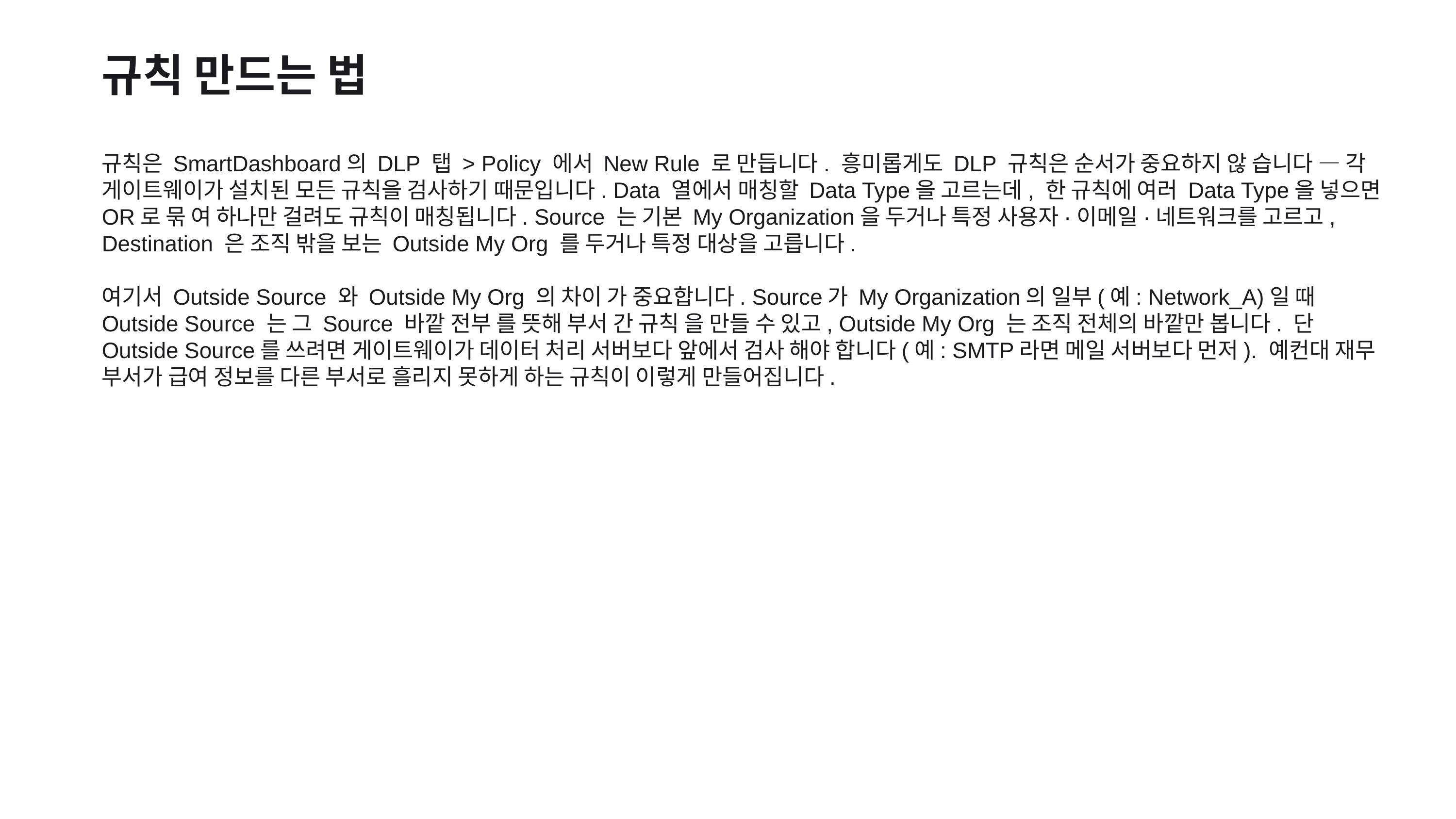

규칙 만드는 법
규칙은 SmartDashboard의 DLP 탭 > Policy 에서 New Rule 로 만듭니다. 흥미롭게도 DLP 규칙은 순서가 중요하지 않 습니다 — 각 게이트웨이가 설치된 모든 규칙을 검사하기 때문입니다. Data 열에서 매칭할 Data Type을 고르는데, 한 규칙에 여러 Data Type을 넣으면 OR로 묶 여 하나만 걸려도 규칙이 매칭됩니다. Source 는 기본 My Organization을 두거나 특정 사용자·이메일·네트워크를 고르고, Destination 은 조직 밖을 보는 Outside My Org 를 두거나 특정 대상을 고릅니다.

여기서 Outside Source 와 Outside My Org 의 차이 가 중요합니다. Source가 My Organization의 일부(예: Network_A)일 때 Outside Source 는 그 Source 바깥 전부 를 뜻해 부서 간 규칙 을 만들 수 있고, Outside My Org 는 조직 전체의 바깥만 봅니다. 단 Outside Source를 쓰려면 게이트웨이가 데이터 처리 서버보다 앞에서 검사 해야 합니다(예: SMTP라면 메일 서버보다 먼저). 예컨대 재무 부서가 급여 정보를 다른 부서로 흘리지 못하게 하는 규칙이 이렇게 만들어집니다.